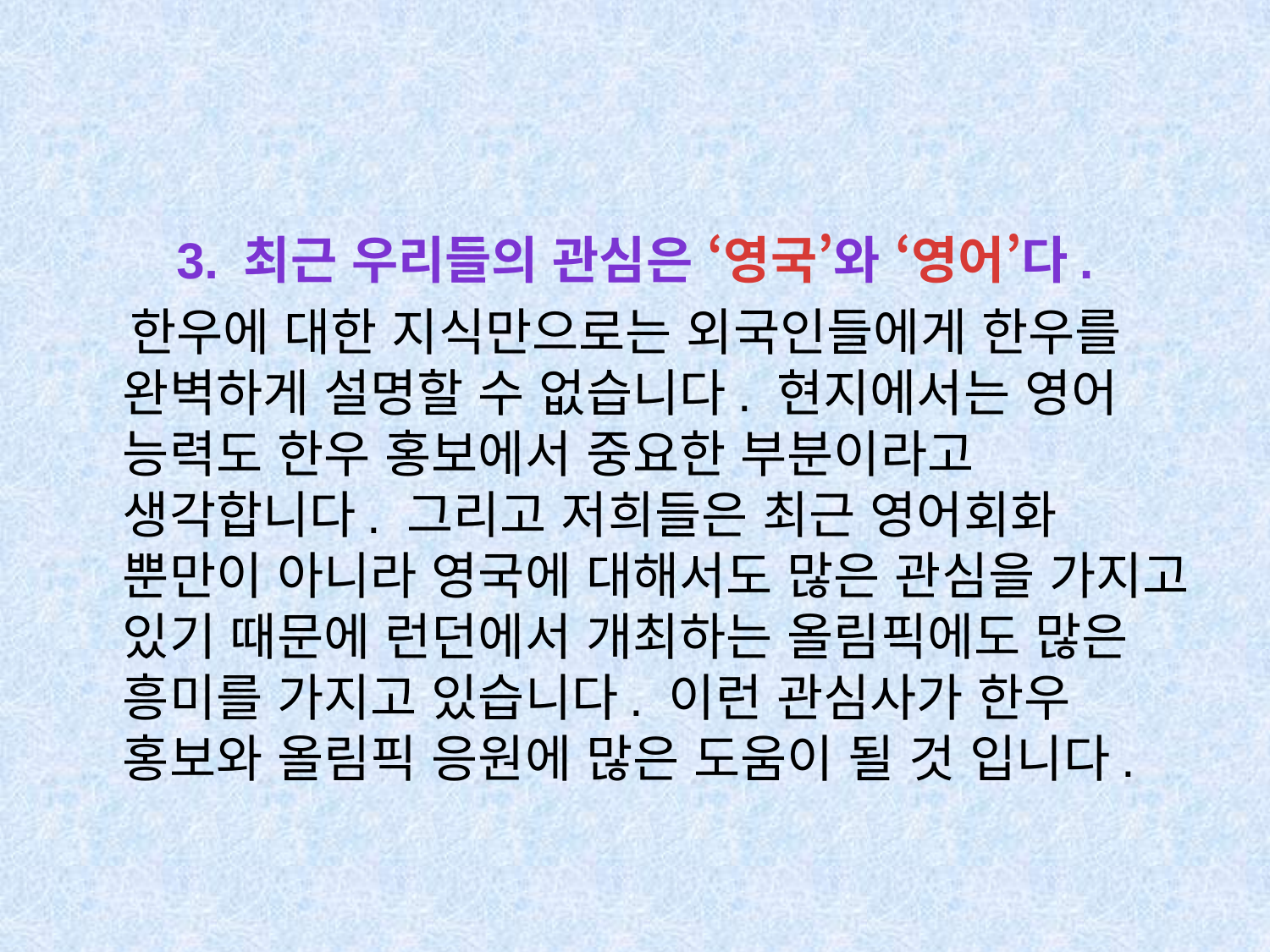

#
3. 최근 우리들의 관심은 ‘영국’와 ‘영어’다.
   한우에 대한 지식만으로는 외국인들에게 한우를 완벽하게 설명할 수 없습니다. 현지에서는 영어 능력도 한우 홍보에서 중요한 부분이라고 생각합니다. 그리고 저희들은 최근 영어회화 뿐만이 아니라 영국에 대해서도 많은 관심을 가지고 있기 때문에 런던에서 개최하는 올림픽에도 많은 흥미를 가지고 있습니다. 이런 관심사가 한우 홍보와 올림픽 응원에 많은 도움이 될 것 입니다.